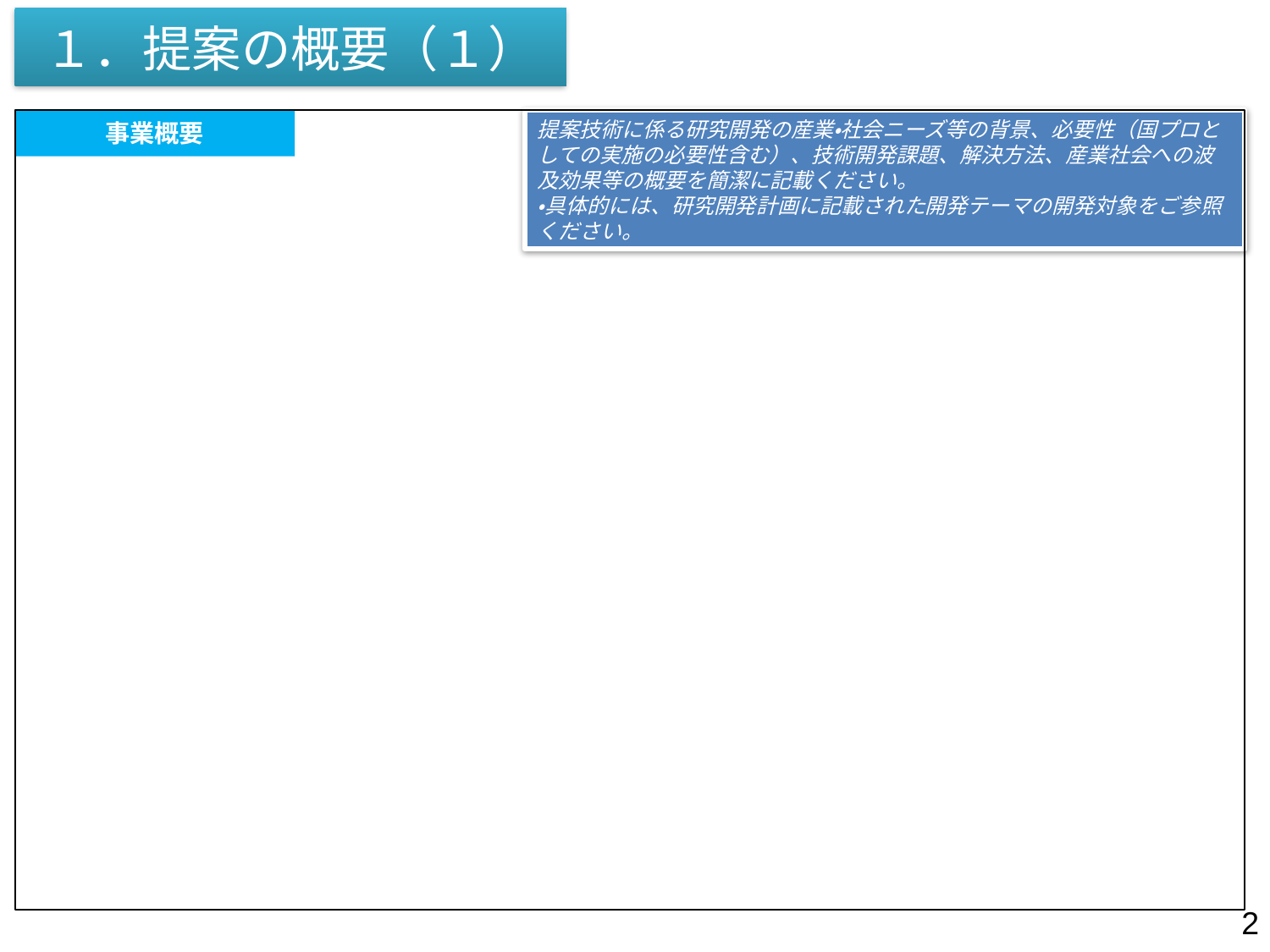

# １．提案の概要（１）
提案技術に係る研究開発の産業・社会ニーズ等の背景、必要性（国プロとしての実施の必要性含む）、技術開発課題、解決方法、産業社会への波及効果等の概要を簡潔に記載ください。
・具体的には、研究開発計画に記載された開発テーマの開発対象をご参照ください。

事業概要
2